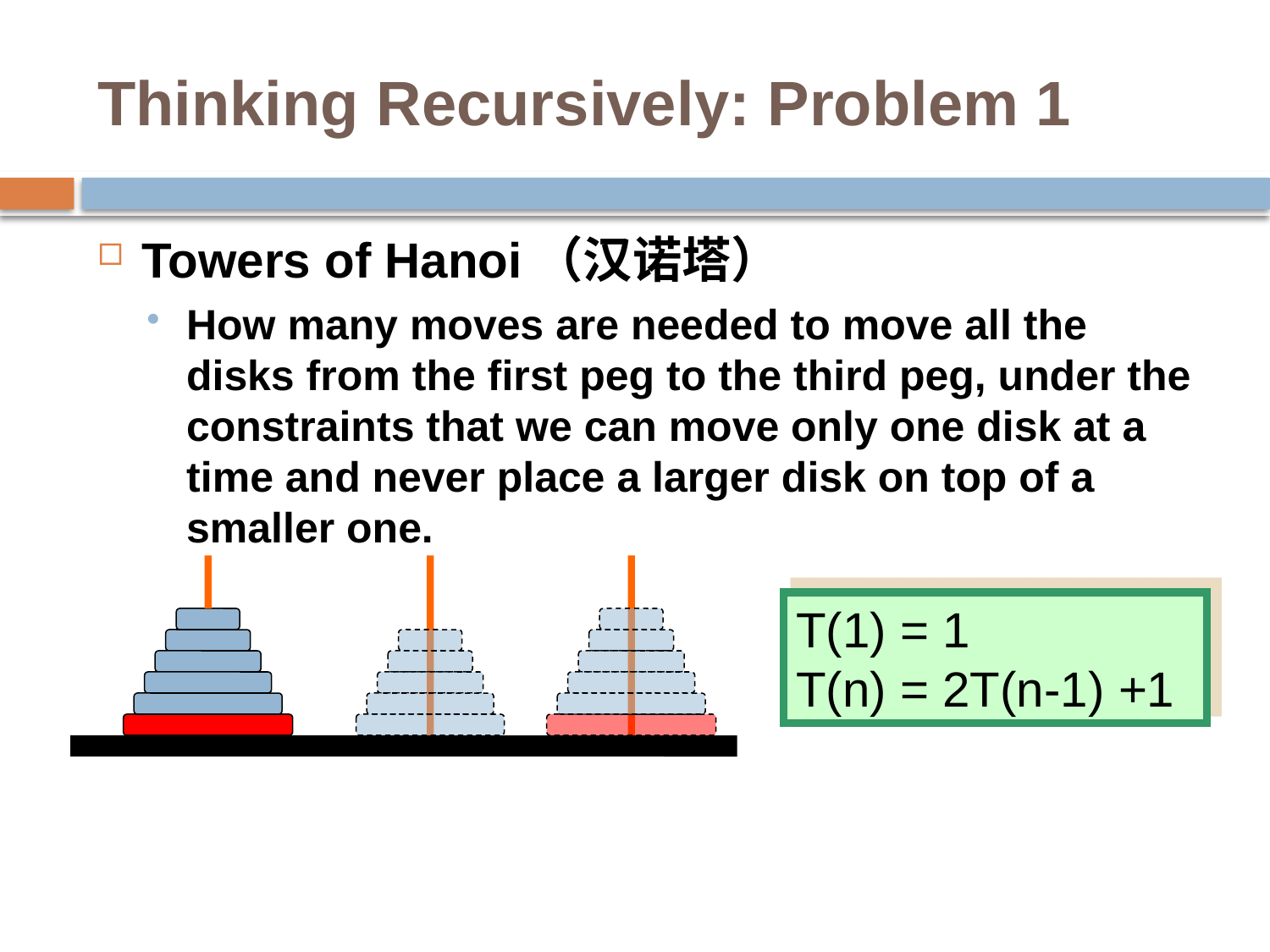

# Thinking Recursively: Problem 1
Towers of Hanoi（汉诺塔）
How many moves are needed to move all the disks from the first peg to the third peg, under the constraints that we can move only one disk at a time and never place a larger disk on top of a smaller one.

T(1) = 1
T(n) = 2T(n-1) +1